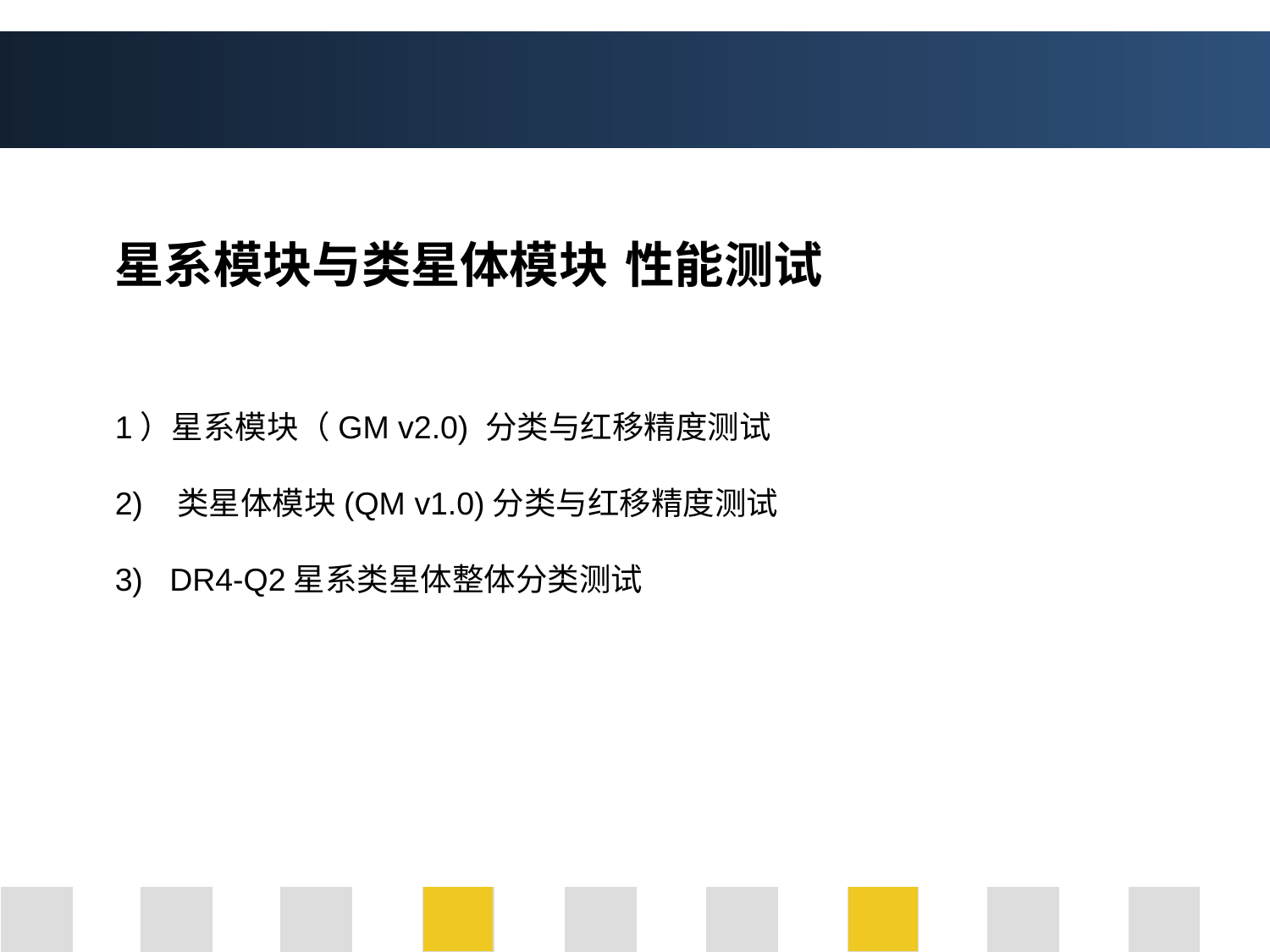

# 星系模块与类星体模块 性能测试 1）星系模块（GM v2.0) 分类与红移精度测试 2)   类星体模块(QM v1.0)分类与红移精度测试 3)   DR4-Q2星系类星体整体分类测试